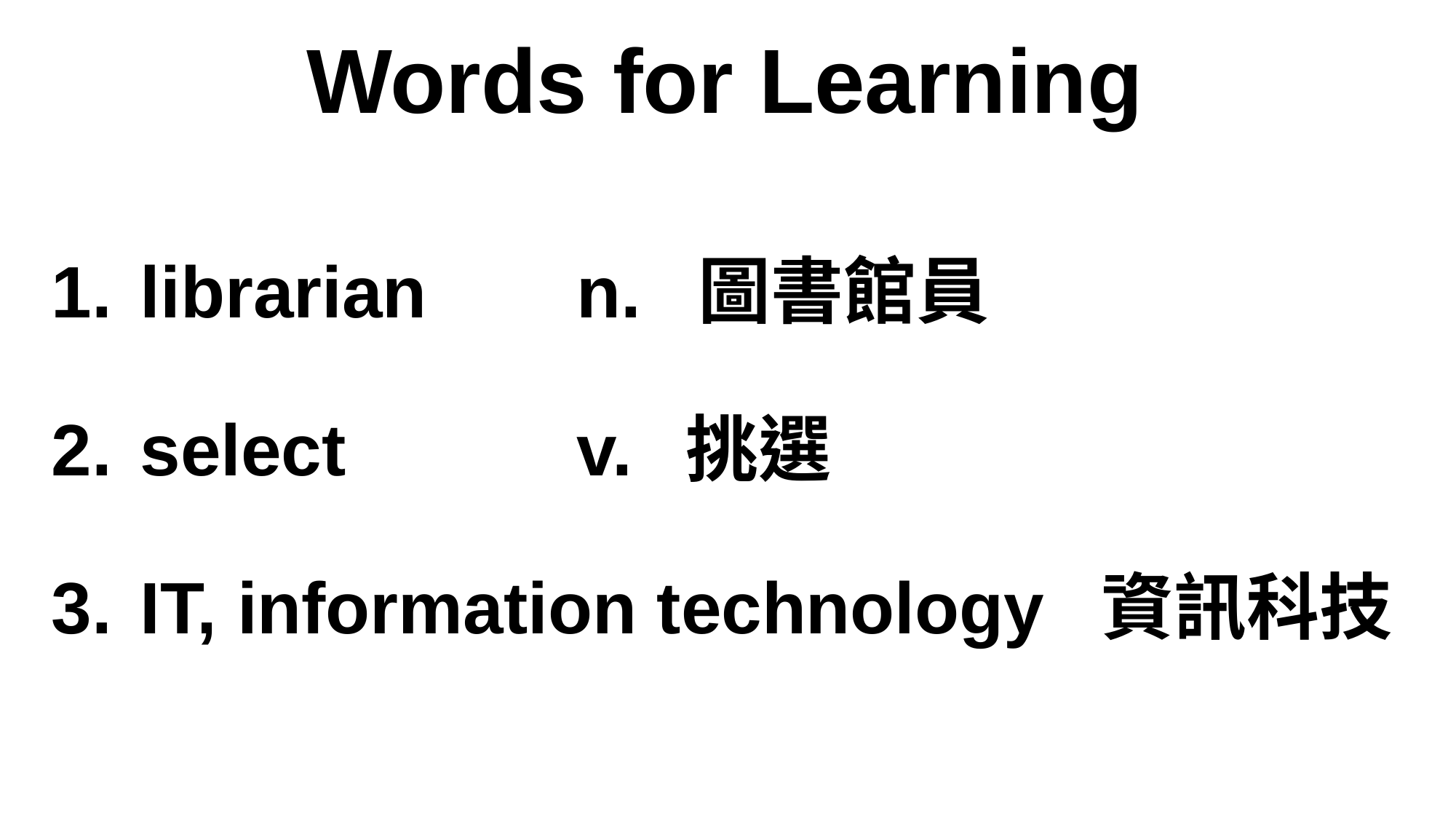

Words for Learning
librarian    	n.  圖書館員
select			v.	挑選
IT, information technology  資訊科技